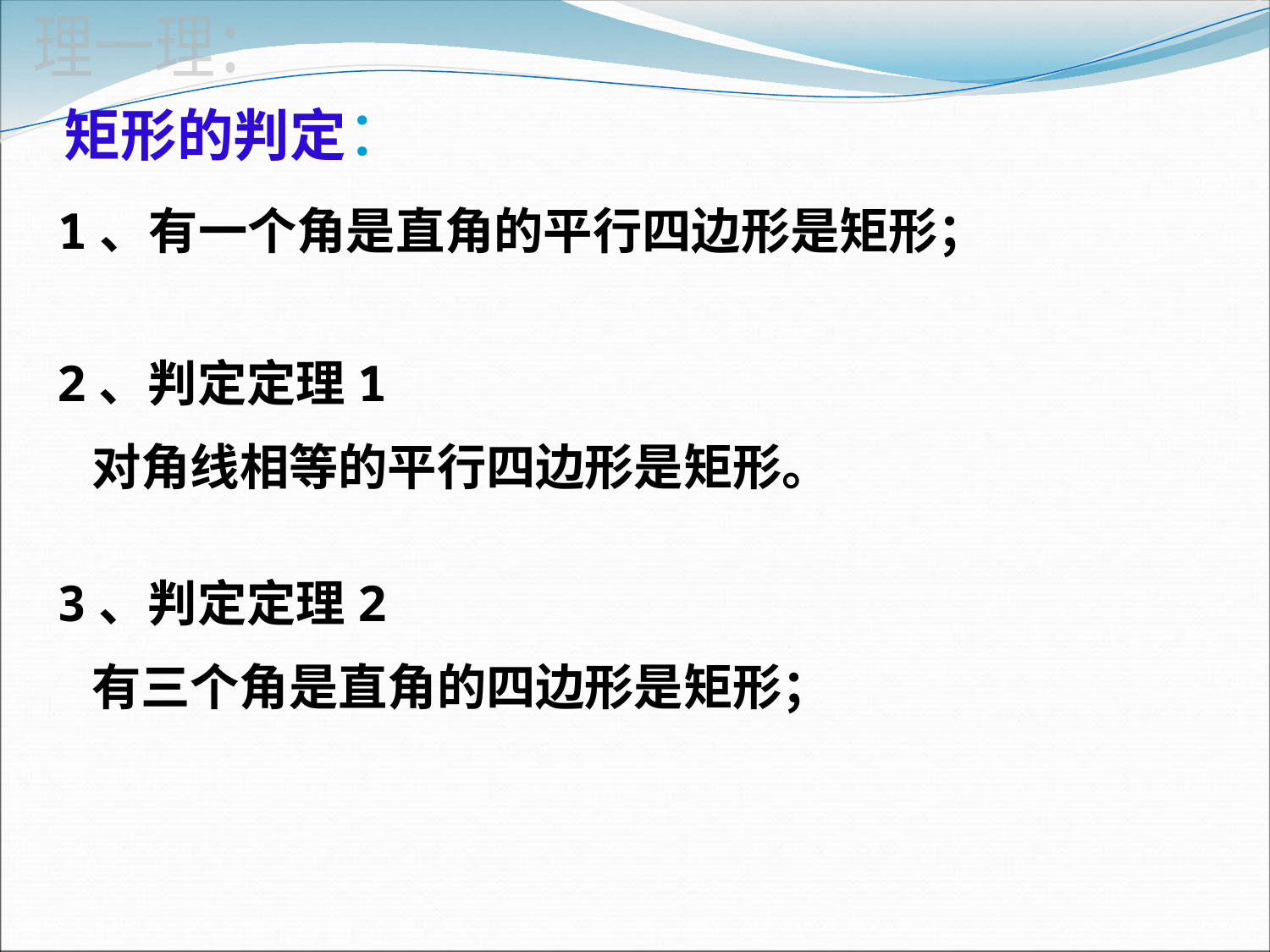

理一理：
矩形的判定：
1、有一个角是直角的平行四边形是矩形；
2、判定定理1
  对角线相等的平行四边形是矩形。
3、判定定理2
  有三个角是直角的四边形是矩形；